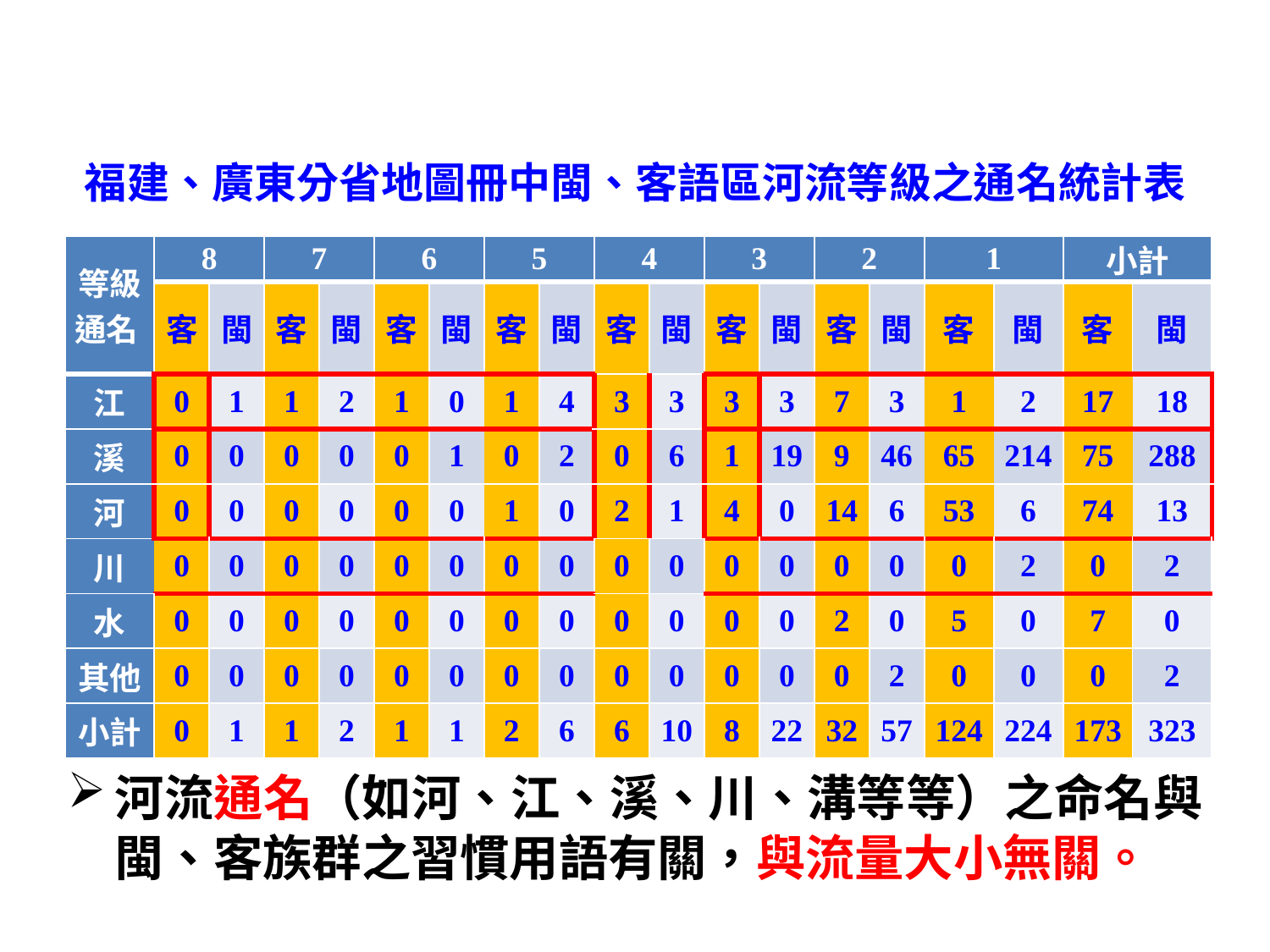

# 福建、廣東分省地圖冊中閩、客語區河流等級之通名統計表
| 等級 通名 | 8 |  | 7 |  | 6 |  | 5 |  | 4 |  | 3 |  | 2 |  | 1 |  | 小計 |  |
| --- | --- | --- | --- | --- | --- | --- | --- | --- | --- | --- | --- | --- | --- | --- | --- | --- | --- | --- |
|  | 客 | 閩 | 客 | 閩 | 客 | 閩 | 客 | 閩 | 客 | 閩 | 客 | 閩 | 客 | 閩 | 客 | 閩 | 客 | 閩 |
| 江 | 0 | 1 | 1 | 2 | 1 | 0 | 1 | 4 | 3 | 3 | 3 | 3 | 7 | 3 | 1 | 2 | 17 | 18 |
| 溪 | 0 | 0 | 0 | 0 | 0 | 1 | 0 | 2 | 0 | 6 | 1 | 19 | 9 | 46 | 65 | 214 | 75 | 288 |
| 河 | 0 | 0 | 0 | 0 | 0 | 0 | 1 | 0 | 2 | 1 | 4 | 0 | 14 | 6 | 53 | 6 | 74 | 13 |
| 川 | 0 | 0 | 0 | 0 | 0 | 0 | 0 | 0 | 0 | 0 | 0 | 0 | 0 | 0 | 0 | 2 | 0 | 2 |
| 水 | 0 | 0 | 0 | 0 | 0 | 0 | 0 | 0 | 0 | 0 | 0 | 0 | 2 | 0 | 5 | 0 | 7 | 0 |
| 其他 | 0 | 0 | 0 | 0 | 0 | 0 | 0 | 0 | 0 | 0 | 0 | 0 | 0 | 2 | 0 | 0 | 0 | 2 |
| 小計 | 0 | 1 | 1 | 2 | 1 | 1 | 2 | 6 | 6 | 10 | 8 | 22 | 32 | 57 | 124 | 224 | 173 | 323 |
河流通名（如河、江、溪、川、溝等等）之命名與閩、客族群之習慣用語有關，與流量大小無關。